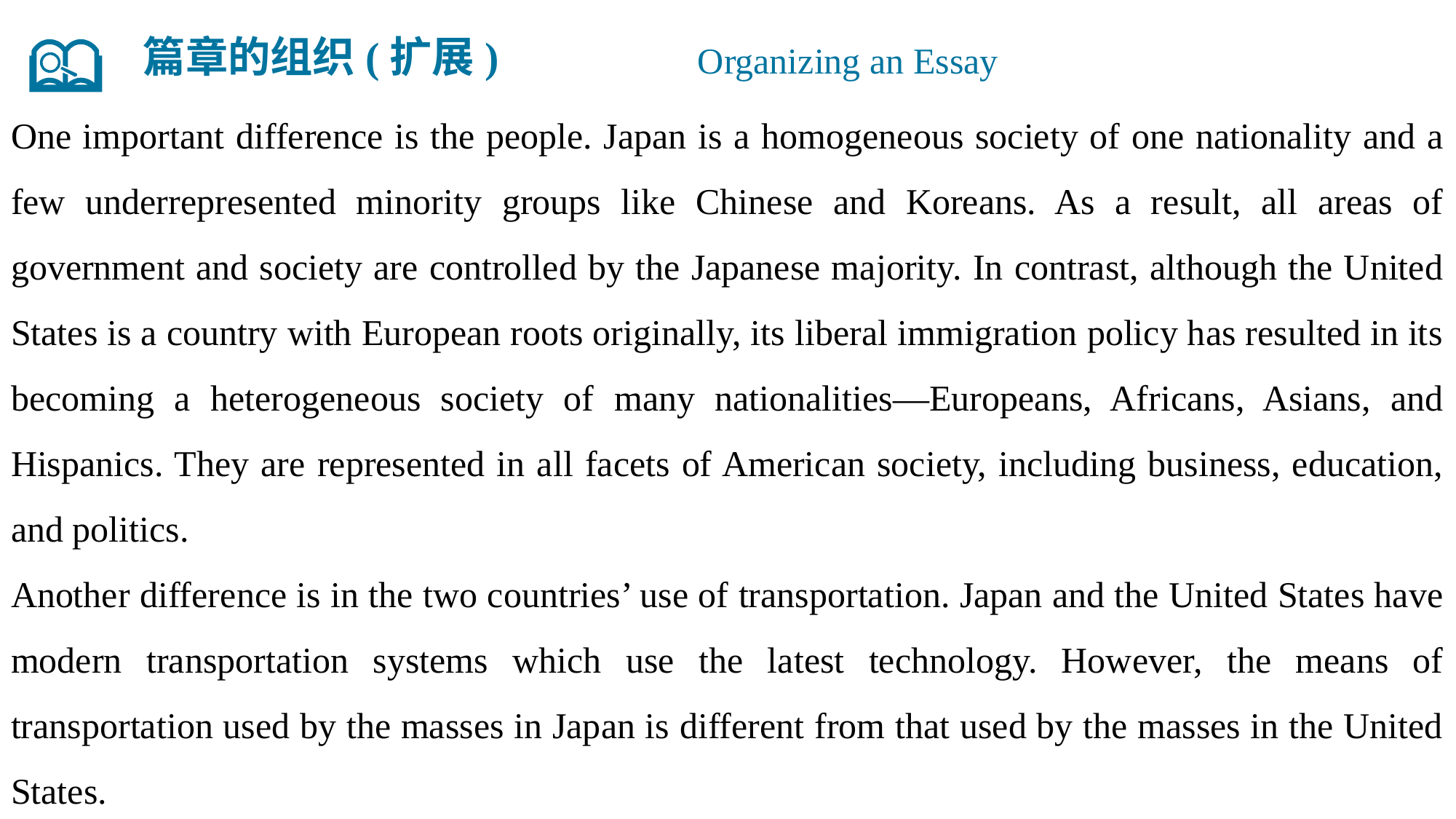

篇章的组织(扩展)
Organizing an Essay
One important difference is the people. Japan is a homogeneous society of one nationality and a few underrepresented minority groups like Chinese and Koreans. As a result, all areas of government and society are controlled by the Japanese majority. In contrast, although the United States is a country with European roots originally, its liberal immigration policy has resulted in its becoming a heterogeneous society of many nationalities—Europeans, Africans, Asians, and Hispanics. They are represented in all facets of American society, including business, education, and politics.
Another difference is in the two countries’ use of transportation. Japan and the United States have modern transportation systems which use the latest technology. However, the means of transportation used by the masses in Japan is different from that used by the masses in the United States.